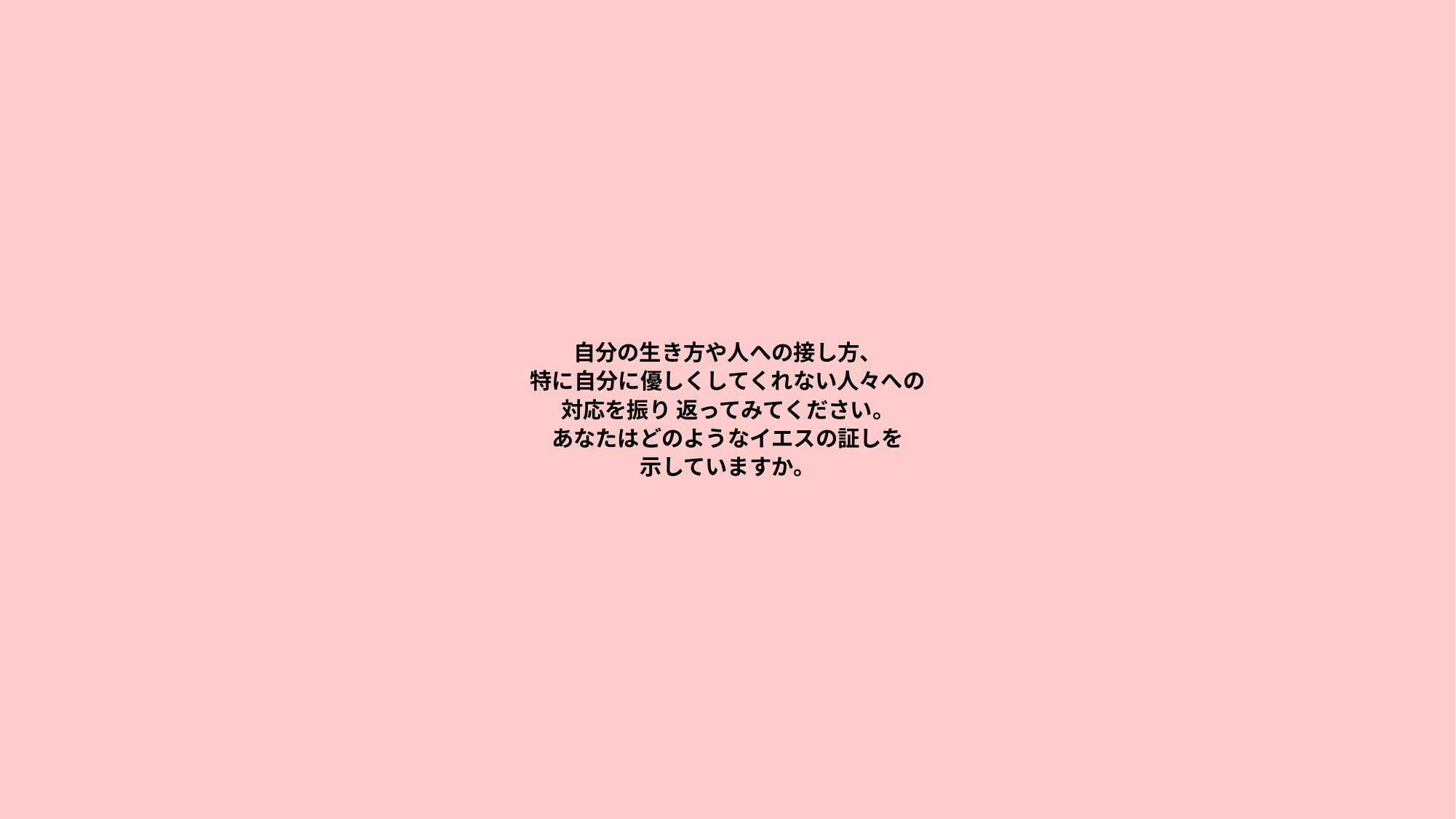

# 自分の生き方や人への接し方、 特に自分に優しくしてくれない人々への 対応を振り 返ってみてください。 あなたはどのようなイエスの証しを 示していますか。